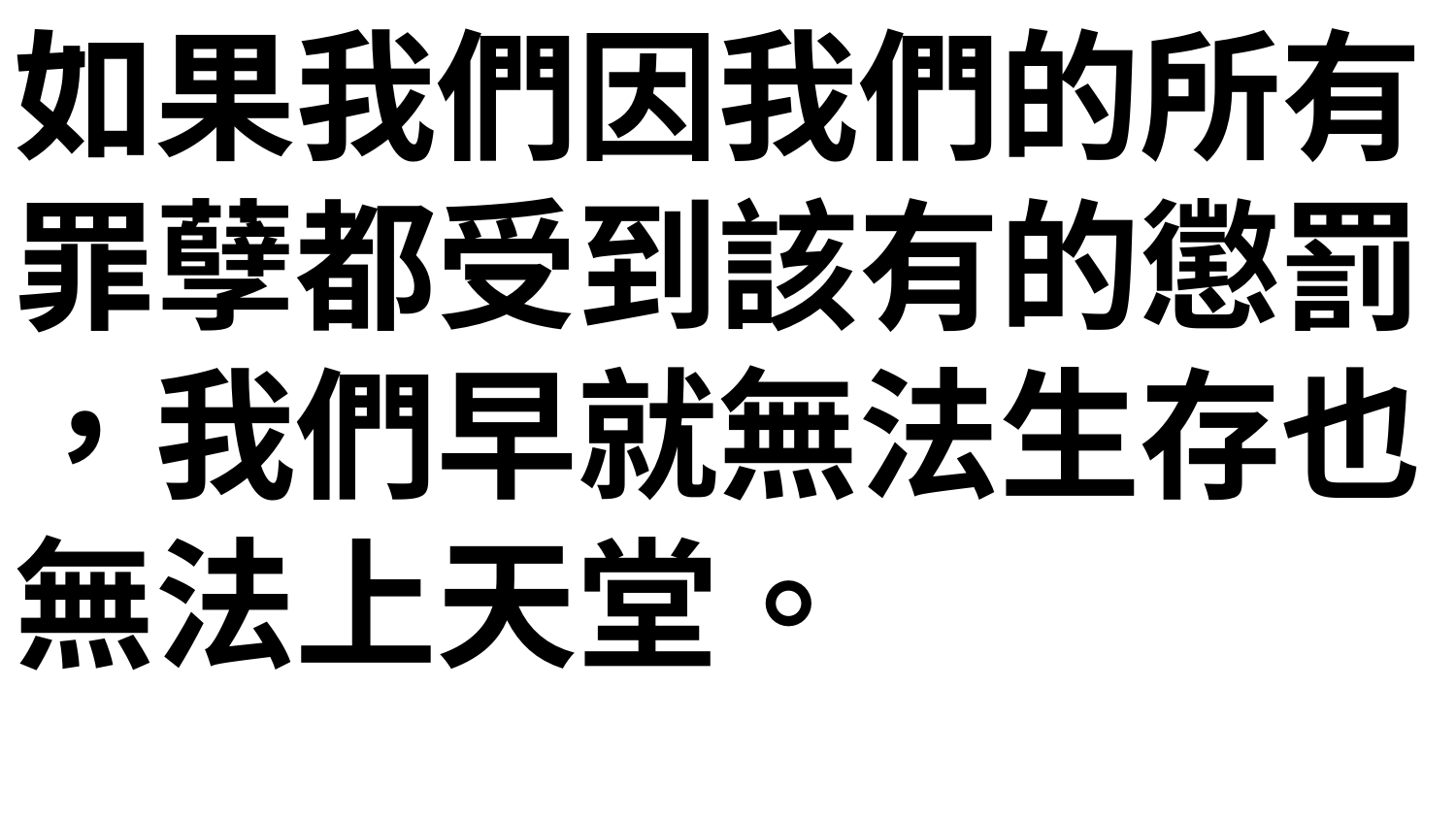

如果我們因我們的所有罪孽都受到該有的懲罰
，我們早就無法生存也無法上天堂。